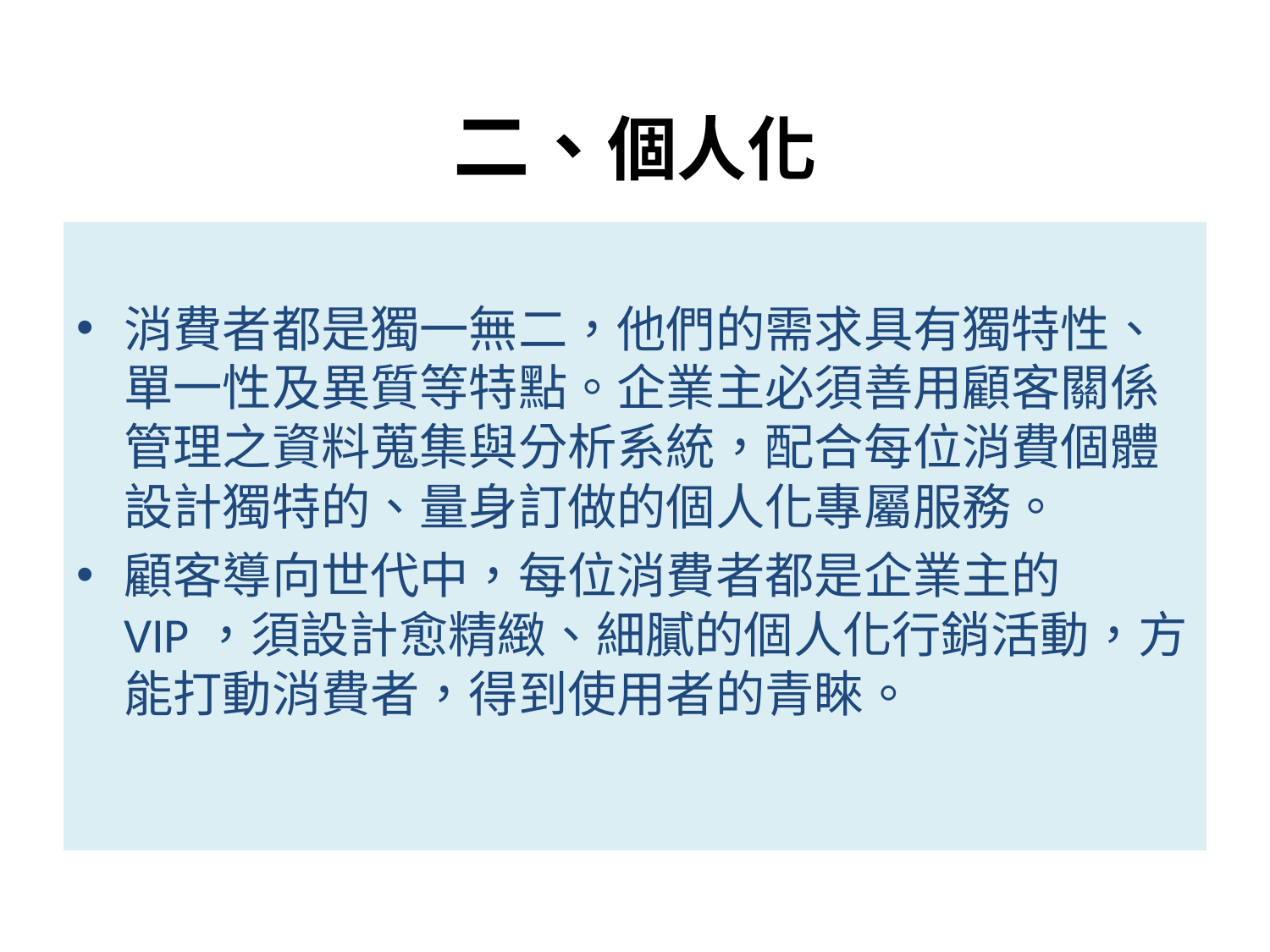

# 二、個人化

消費者都是獨一無二，他們的需求具有獨特性、單一性及異質等特點。企業主必須善用顧客關係管理之資料蒐集與分析系統，配合每位消費個體設計獨特的、量身訂做的個人化專屬服務。
顧客導向世代中，每位消費者都是企業主的VIP，須設計愈精緻、細膩的個人化行銷活動，方能打動消費者，得到使用者的青睞。